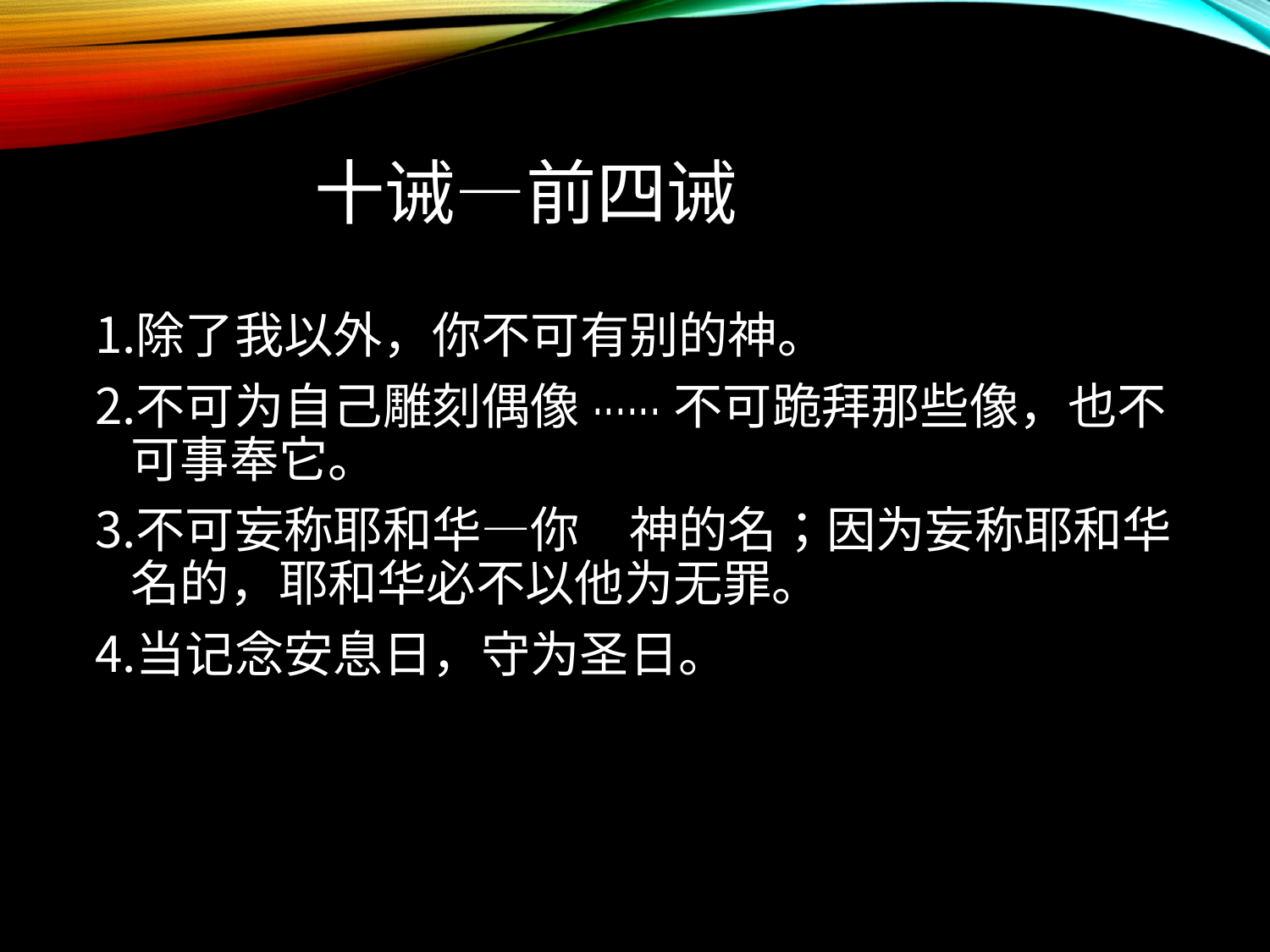

# 十诫—前四诫
除了我以外，你不可有别的神。
不可为自己雕刻偶像······不可跪拜那些像，也不可事奉它。
不可妄称耶和华―你　神的名；因为妄称耶和华名的，耶和华必不以他为无罪。
当记念安息日，守为圣日。